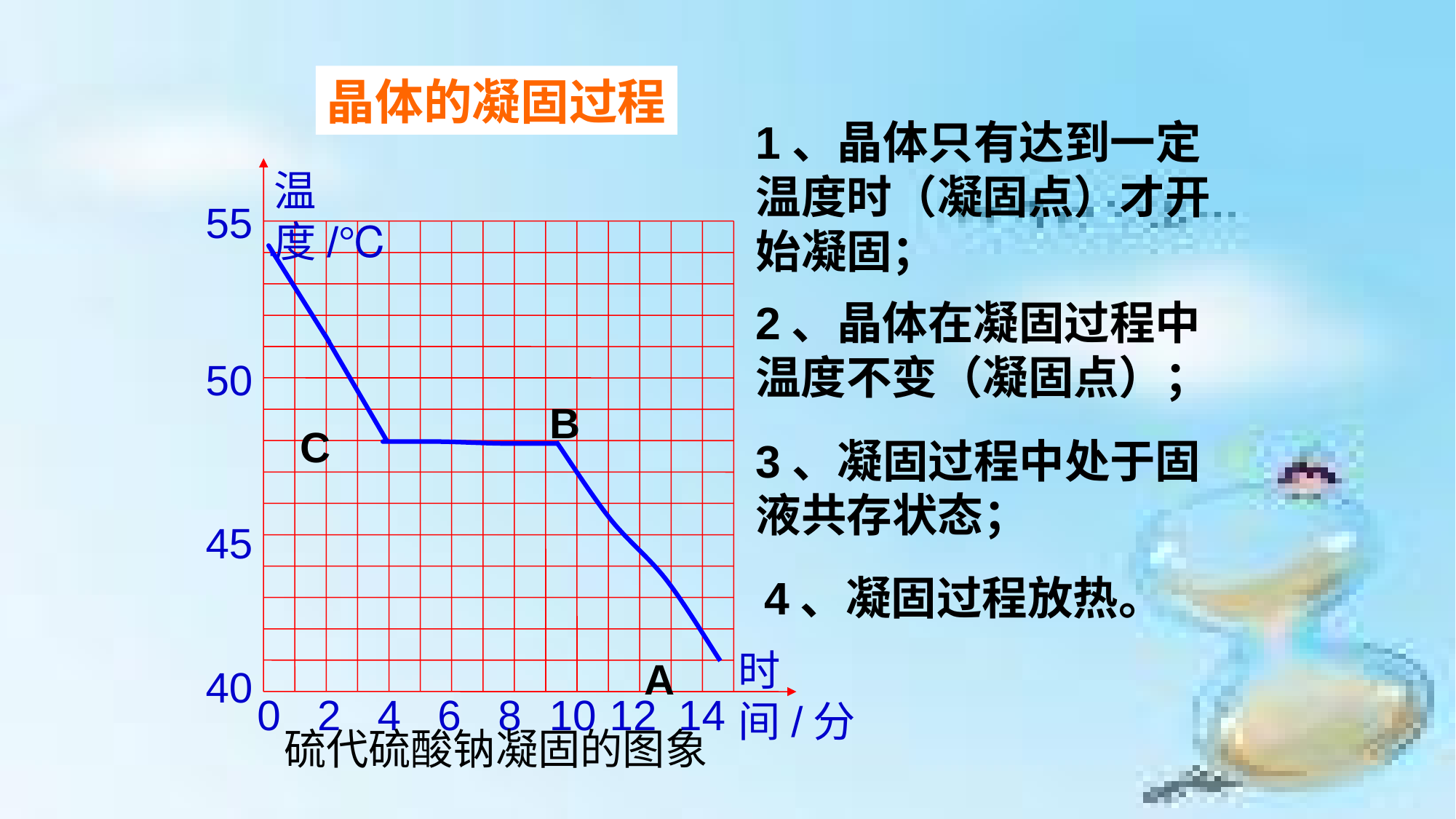

晶体的凝固过程
1、晶体只有达到一定温度时（凝固点）才开始凝固；

温度/℃
55
50
45
时间/分
40
0
2
4
6
8
10
12
14
硫代硫酸钠凝固的图象
B
C
A

2、晶体在凝固过程中温度不变（凝固点）；
3、凝固过程中处于固液共存状态；
4、凝固过程放热。